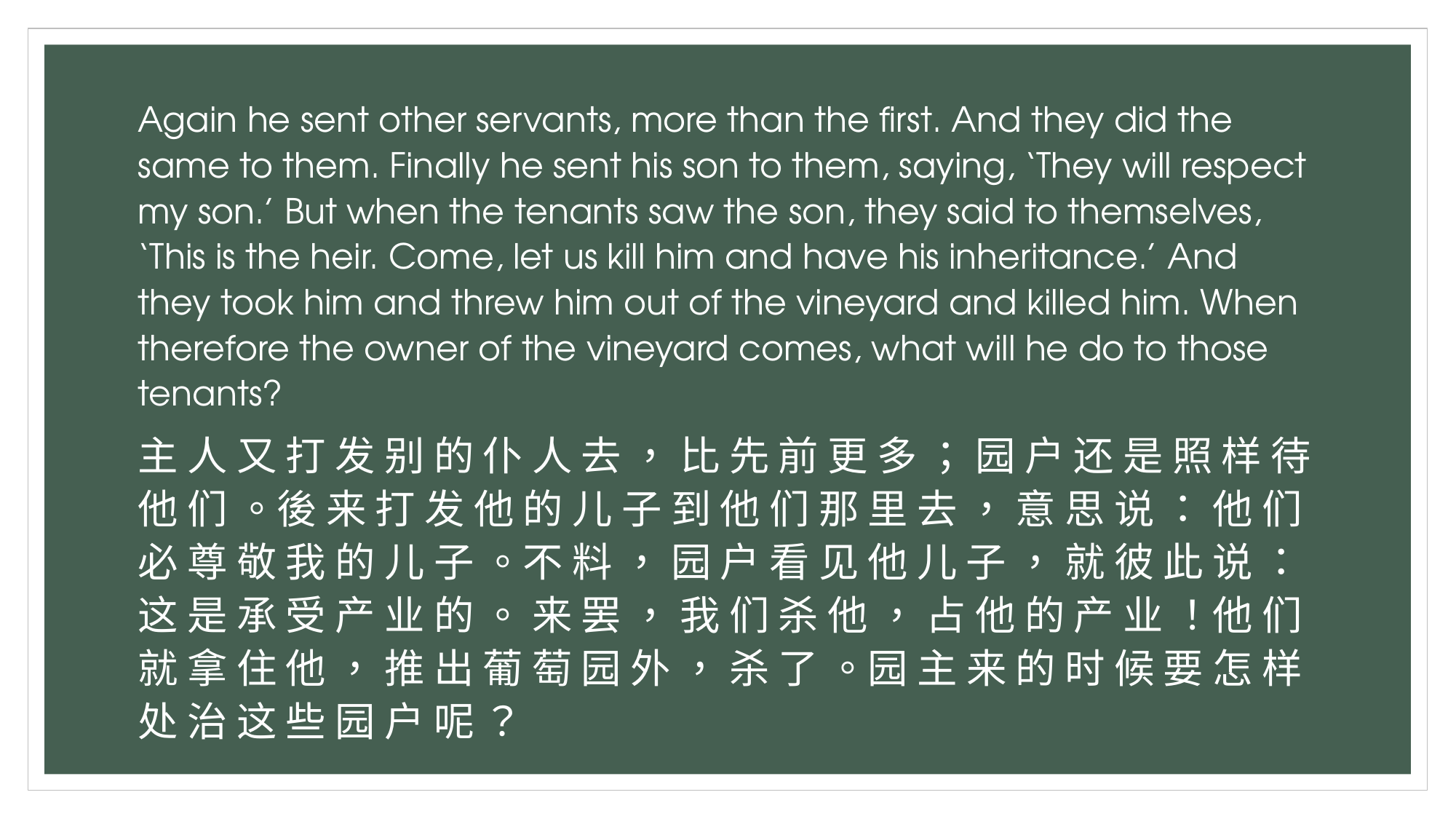

Again he sent other servants, more than the first. And they did the same to them. Finally he sent his son to them, saying, ‘They will respect my son.’ But when the tenants saw the son, they said to themselves, ‘This is the heir. Come, let us kill him and have his inheritance.’ And they took him and threw him out of the vineyard and killed him. When therefore the owner of the vineyard comes, what will he do to those tenants?
主 人 又 打 发 别 的 仆 人 去 ， 比 先 前 更 多 ； 园 户 还 是 照 样 待 他 们 。後 来 打 发 他 的 儿 子 到 他 们 那 里 去 ， 意 思 说 ： 他 们 必 尊 敬 我 的 儿 子 。不 料 ， 园 户 看 见 他 儿 子 ， 就 彼 此 说 ： 这 是 承 受 产 业 的 。 来 罢 ， 我 们 杀 他 ， 占 他 的 产 业 ！他 们 就 拿 住 他 ， 推 出 葡 萄 园 外 ， 杀 了 。园 主 来 的 时 候 要 怎 样 处 治 这 些 园 户 呢 ？